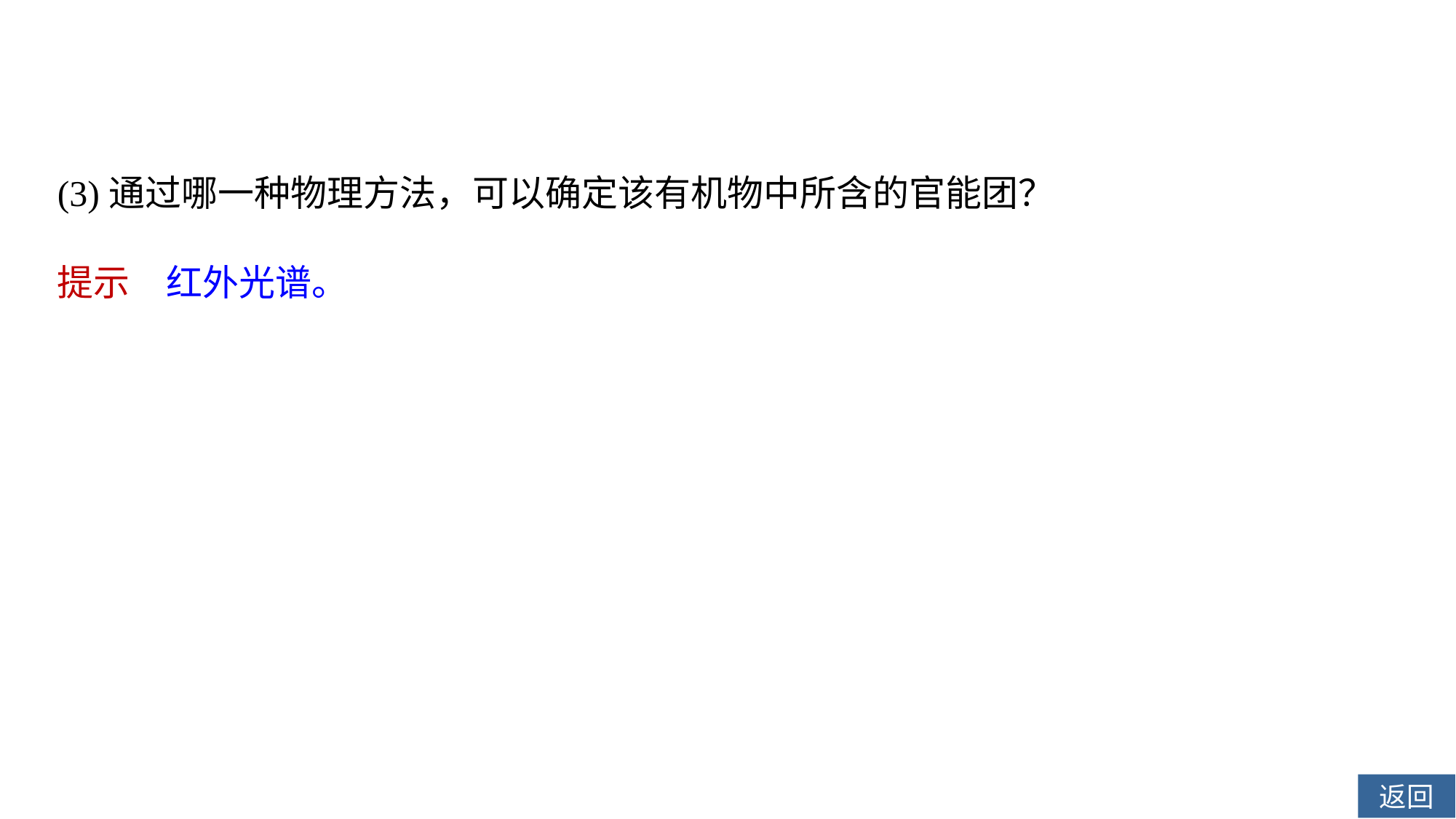

(3)通过哪一种物理方法，可以确定该有机物中所含的官能团？
提示　红外光谱。
返回